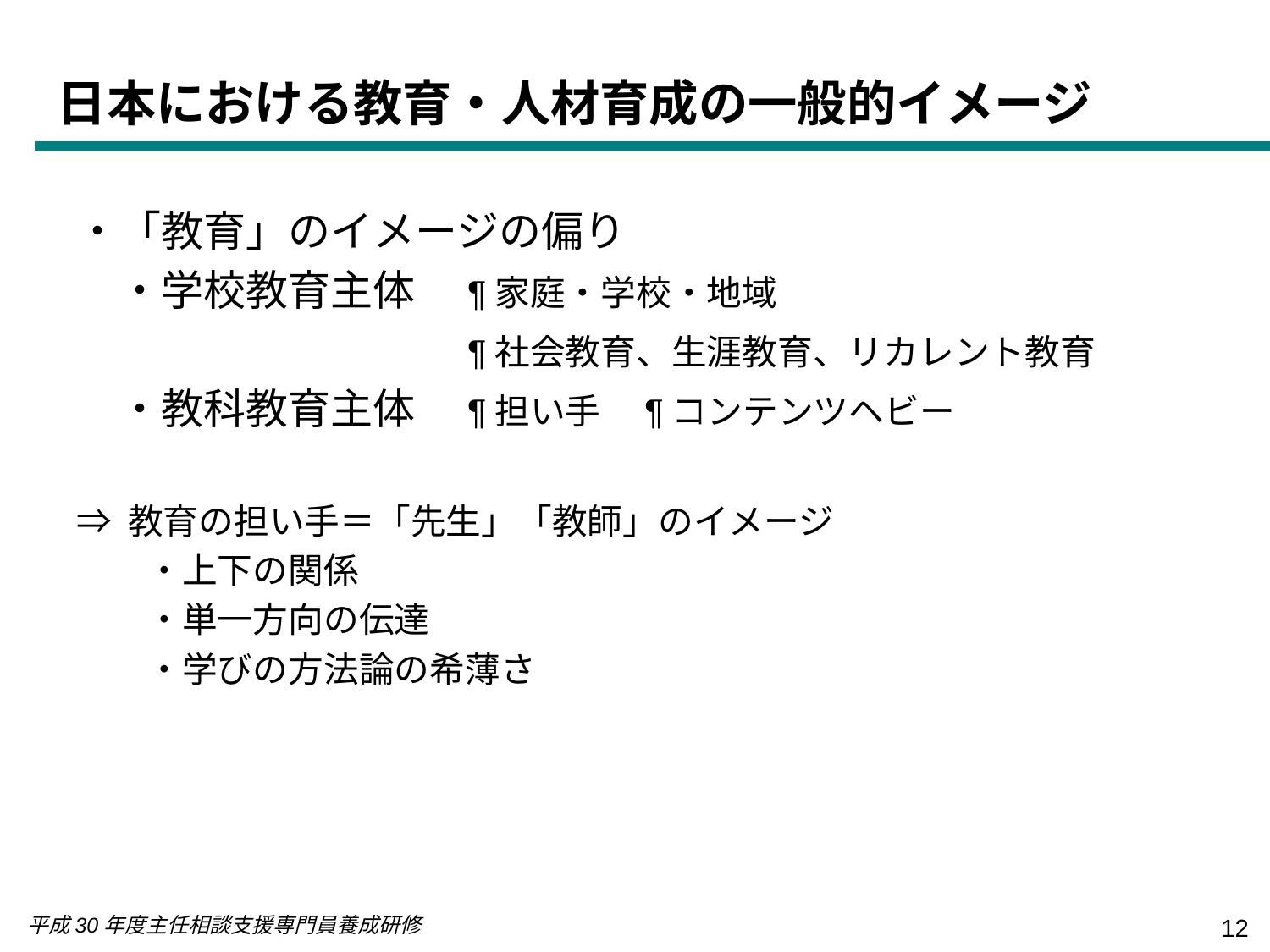

日本における教育・人材育成の一般的イメージ
・「教育」のイメージの偏り
　・学校教育主体　¶家庭・学校・地域
　　　　　　　　　¶社会教育、生涯教育、リカレント教育
　・教科教育主体　¶担い手　¶コンテンツヘビー

⇒ 教育の担い手＝「先生」「教師」のイメージ
　　・上下の関係
　　・単一方向の伝達
　　・学びの方法論の希薄さ
平成30年度主任相談支援専門員養成研修
12